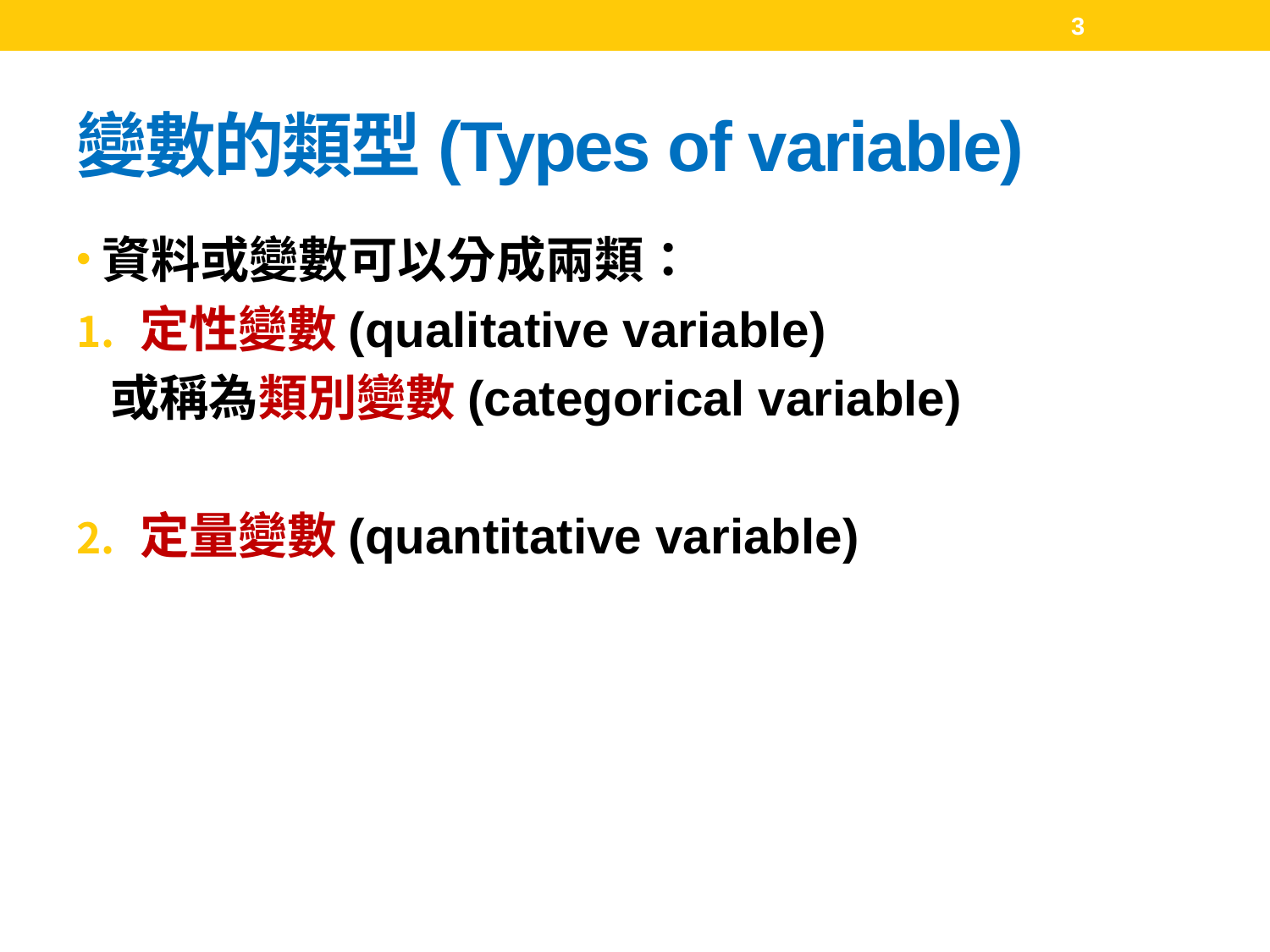

3
# 變數的類型(Types of variable)
資料或變數可以分成兩類：
定性變數(qualitative variable)
  或稱為類別變數(categorical variable)

定量變數(quantitative variable)